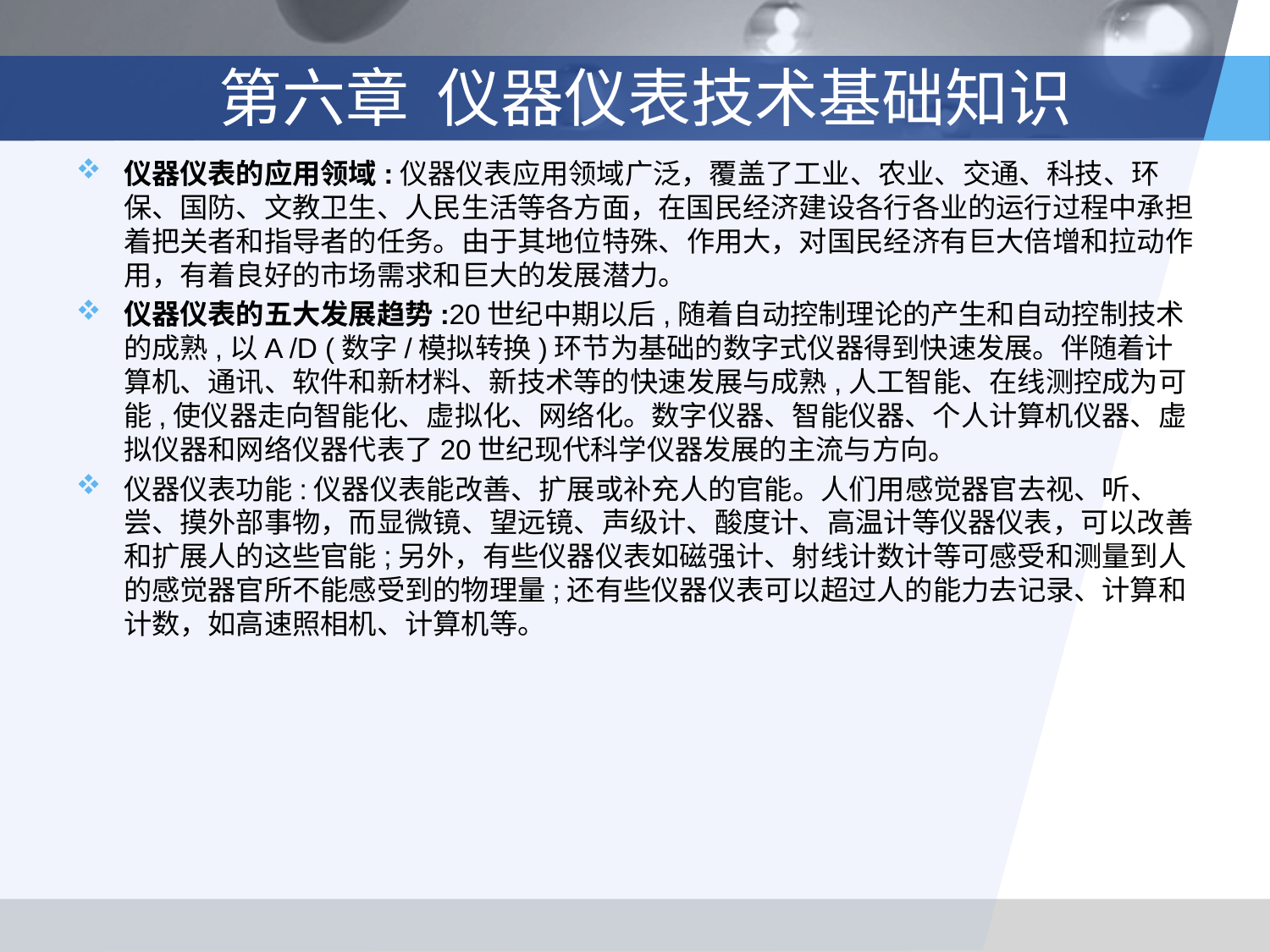

# 第六章  仪器仪表技术基础知识
仪器仪表的应用领域:仪器仪表应用领域广泛，覆盖了工业、农业、交通、科技、环保、国防、文教卫生、人民生活等各方面，在国民经济建设各行各业的运行过程中承担着把关者和指导者的任务。由于其地位特殊、作用大，对国民经济有巨大倍增和拉动作用，有着良好的市场需求和巨大的发展潜力。
仪器仪表的五大发展趋势:20世纪中期以后,随着自动控制理论的产生和自动控制技术的成熟,以A /D (数字/模拟转换)环节为基础的数字式仪器得到快速发展。伴随着计算机、通讯、软件和新材料、新技术等的快速发展与成熟,人工智能、在线测控成为可能,使仪器走向智能化、虚拟化、网络化。数字仪器、智能仪器、个人计算机仪器、虚拟仪器和网络仪器代表了20世纪现代科学仪器发展的主流与方向。
仪器仪表功能:仪器仪表能改善、扩展或补充人的官能。人们用感觉器官去视、听、尝、摸外部事物，而显微镜、望远镜、声级计、酸度计、高温计等仪器仪表，可以改善和扩展人的这些官能;另外，有些仪器仪表如磁强计、射线计数计等可感受和测量到人的感觉器官所不能感受到的物理量;还有些仪器仪表可以超过人的能力去记录、计算和计数，如高速照相机、计算机等。